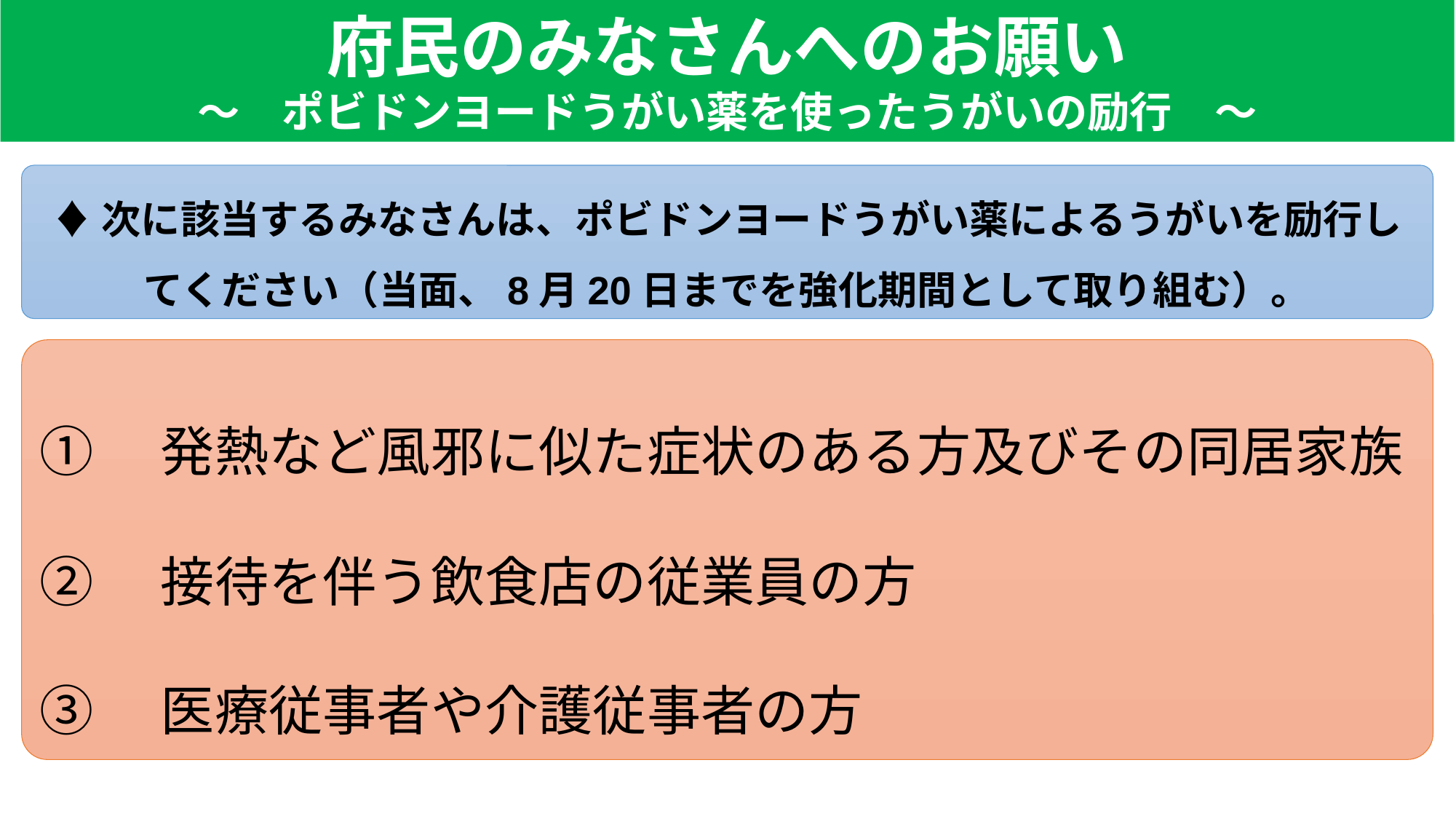

府民のみなさんへのお願い
～　ポビドンヨードうがい薬を使ったうがいの励行　～
♦次に該当するみなさんは、ポビドンヨードうがい薬によるうがいを励行してください（当面、8月20日までを強化期間として取り組む）。
①　発熱など風邪に似た症状のある方及びその同居家族
②　接待を伴う飲食店の従業員の方
③　医療従事者や介護従事者の方